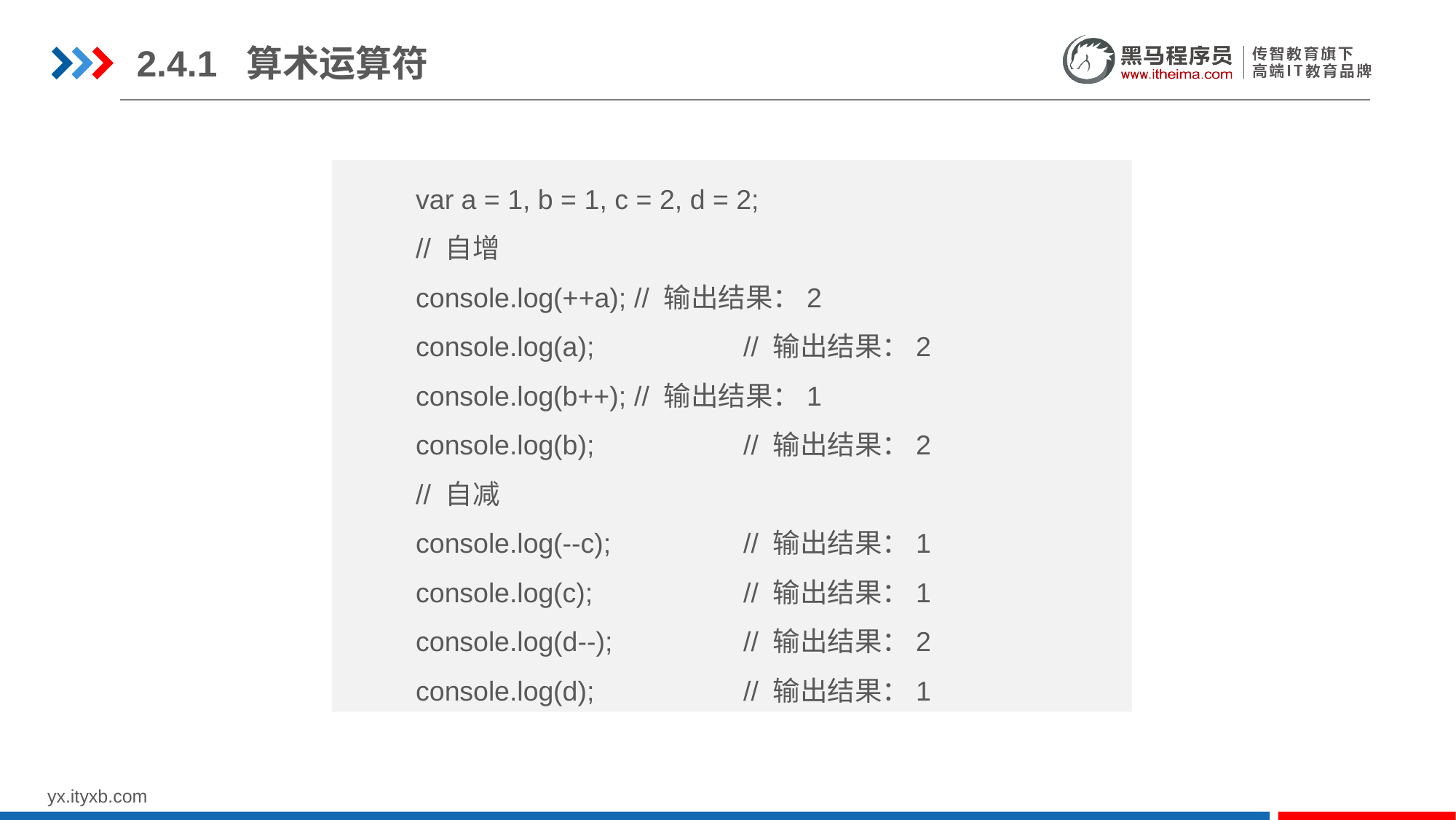

2.4.1  算术运算符
var a = 1, b = 1, c = 2, d = 2;
// 自增
console.log(++a);	// 输出结果：2
console.log(a);		// 输出结果：2
console.log(b++);	// 输出结果：1
console.log(b);		// 输出结果：2
// 自减
console.log(--c);		// 输出结果：1
console.log(c);		// 输出结果：1
console.log(d--);		// 输出结果：2
console.log(d);		// 输出结果：1